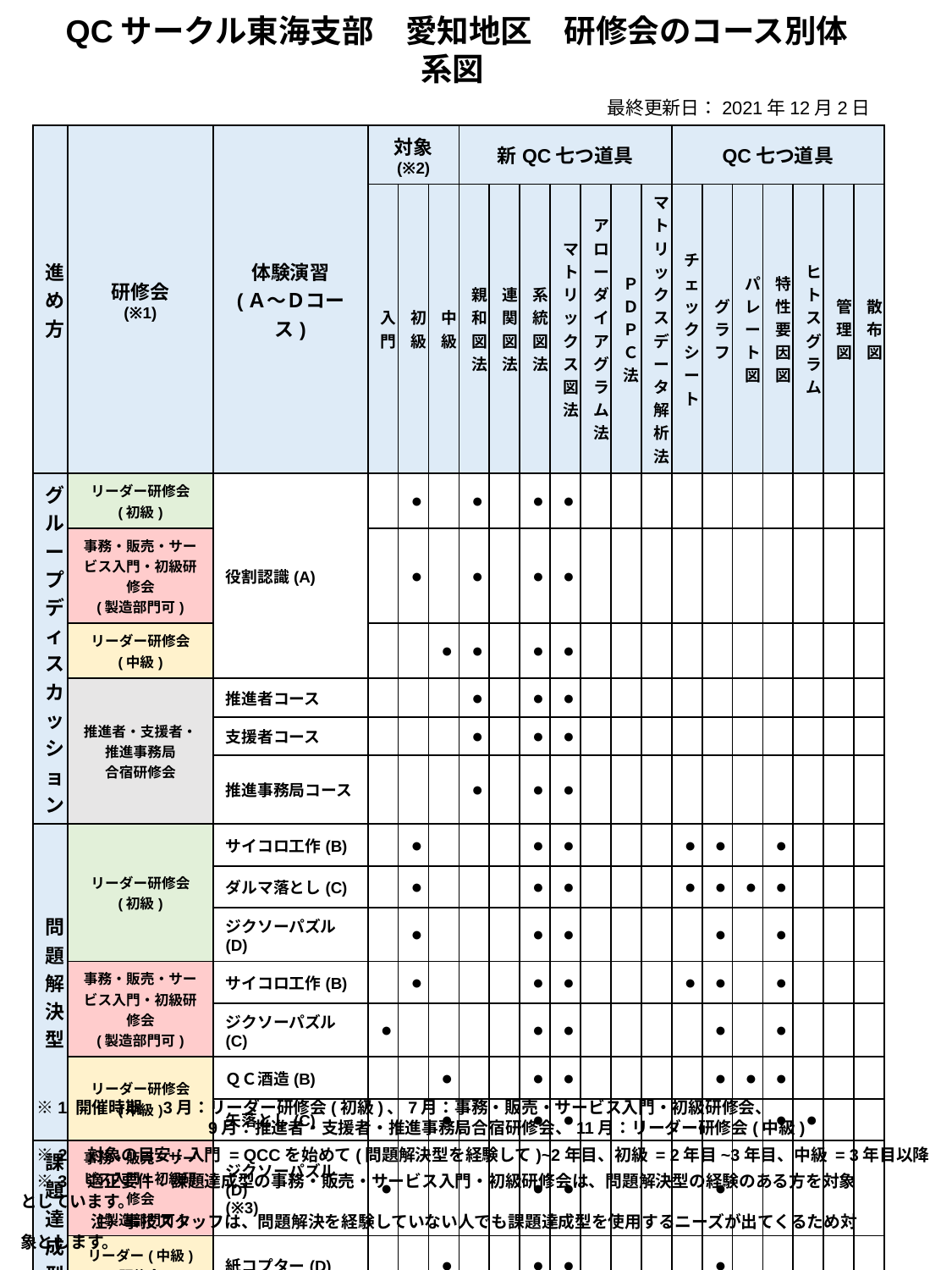

QCサークル東海支部　愛知地区　研修会のコース別体系図
最終更新日：2021年12月2日
| 進め方 | 研修会 (※1) | 体験演習 (Ａ～Ｄコース) | 対象 (※2) |  |  | 新QC七つ道具 |  |  |  |  |  |  | QC七つ道具 |  |  |  |  |  |  |
| --- | --- | --- | --- | --- | --- | --- | --- | --- | --- | --- | --- | --- | --- | --- | --- | --- | --- | --- | --- |
|  |  |  | 入門 | 初級 | 中級 | 親和図法 | 連関図法 | 系統図法 | マトリックス図法 | アローダイアグラム法 | ＰＤＰＣ法 | マトリックスデータ解析法 | チェックシート | グラフ | パレート図 | 特性要因図 | ヒトスグラム | 管理図 | 散布図 |
| グループディスカッション | リーダー研修会 (初級) | 役割認識(A) |  | ● |  | ● |  | ● | ● |  |  |  |  |  |  |  |  |  |  |
|  | 事務・販売・サービス入門・初級研修会 (製造部門可) |  |  | ● |  | ● |  | ● | ● |  |  |  |  |  |  |  |  |  |  |
|  | リーダー研修会 (中級) |  |  |  | ● | ● |  | ● | ● |  |  |  |  |  |  |  |  |  |  |
|  | 推進者・支援者・ 推進事務局 合宿研修会 | 推進者コース |  |  |  | ● |  | ● | ● |  |  |  |  |  |  |  |  |  |  |
|  |  | 支援者コース |  |  |  | ● |  | ● | ● |  |  |  |  |  |  |  |  |  |  |
|  |  | 推進事務局コース |  |  |  | ● |  | ● | ● |  |  |  |  |  |  |  |  |  |  |
| 問題解決型 | リーダー研修会 (初級) | サイコロ工作(B) |  | ● |  |  |  | ● | ● |  |  |  | ● | ● |  | ● |  |  |  |
|  |  | ダルマ落とし(C) |  | ● |  |  |  | ● | ● |  |  |  | ● | ● | ● | ● |  |  |  |
|  |  | ジクソーパズル(D) |  | ● |  |  |  | ● | ● |  |  |  |  | ● |  | ● |  |  |  |
|  | 事務・販売・サービス入門・初級研修会 (製造部門可) | サイコロ工作(B) |  | ● |  |  |  | ● | ● |  |  |  | ● | ● |  | ● |  |  |  |
|  |  | ジクソーパズル(C) | ● |  |  |  |  | ● | ● |  |  |  |  | ● |  | ● |  |  |  |
|  | リーダー研修会 (中級) | ＱＣ酒造(B) |  |  | ● |  |  | ● | ● |  |  |  |  | ● | ● | ● |  |  |  |
|  |  | 矢落とし(C) |  |  | ● |  |  | ● | ● |  |  |  |  |  |  | ● | ● |  |  |
| 課題達成型 | 事務・販売・サービス入門・初級研修会 (製造部門可) | ジクソーパズル(D) (※3) | ● |  |  |  |  | ● | ● |  |  |  |  | ● |  |  |  |  |  |
|  | リーダー(中級) 研修会 | 紙コプター(D) |  |  | ● |  |  | ● | ● |  |  |  |  | ● |  |  |  |  |  |
　※1 開催時期　3月：リーダー研修会(初級)、7月：事務・販売・サービス入門・初級研修会、
		   　9月：推進者・支援者・推進事務局合宿研修会、11月：リーダー研修会(中級)
　※2　対象の目安：入門 = QCCを始めて(問題解決型を経験して)~2年目、初級 = 2年目~3年目、中級 = 3年目以降
　※3　適正要件：課題達成型の事務・販売・サービス入門・初級研修会は、問題解決型の経験のある方を対象としています。
　　　　 注）事技スタッフは、問題解決を経験していない人でも課題達成型を使用するニーズが出てくるため対象とします。